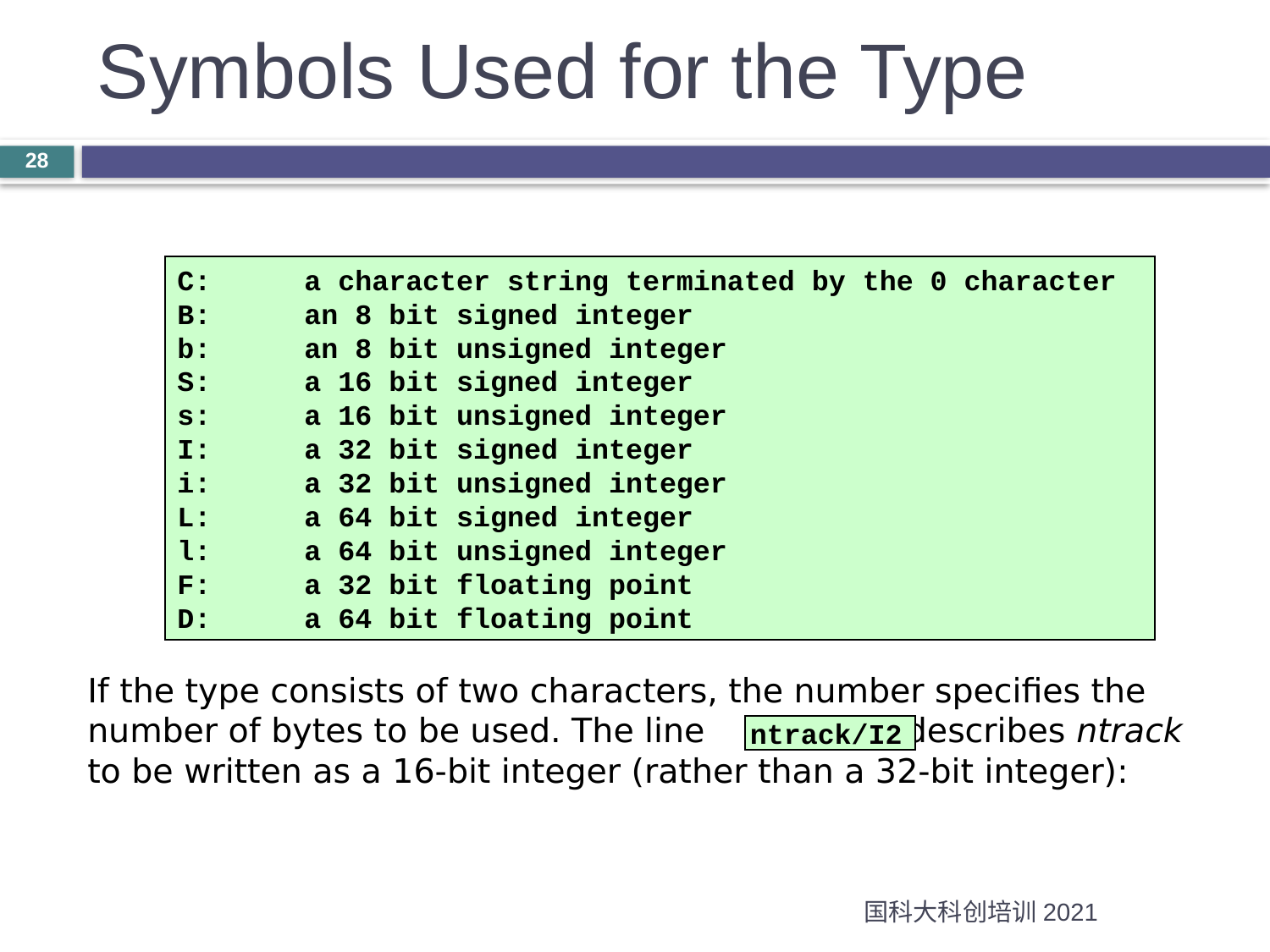

Symbols Used for the Type
C:	a character string terminated by the 0 character
B: 	an 8 bit signed integer
b: 	an 8 bit unsigned integer
S: 	a 16 bit signed integer
s: 	a 16 bit unsigned integer
I: 	a 32 bit signed integer
i: 	a 32 bit unsigned integer
L: 	a 64 bit signed integer
l: 	a 64 bit unsigned integer
F: 	a 32 bit floating point
D: 	a 64 bit floating point
If the type consists of two characters, the number specifies the number of bytes to be used. The line                   describes ntrack to be written as a 16-bit integer (rather than a 32-bit integer):
ntrack/I2
国科大科创培训2021
28